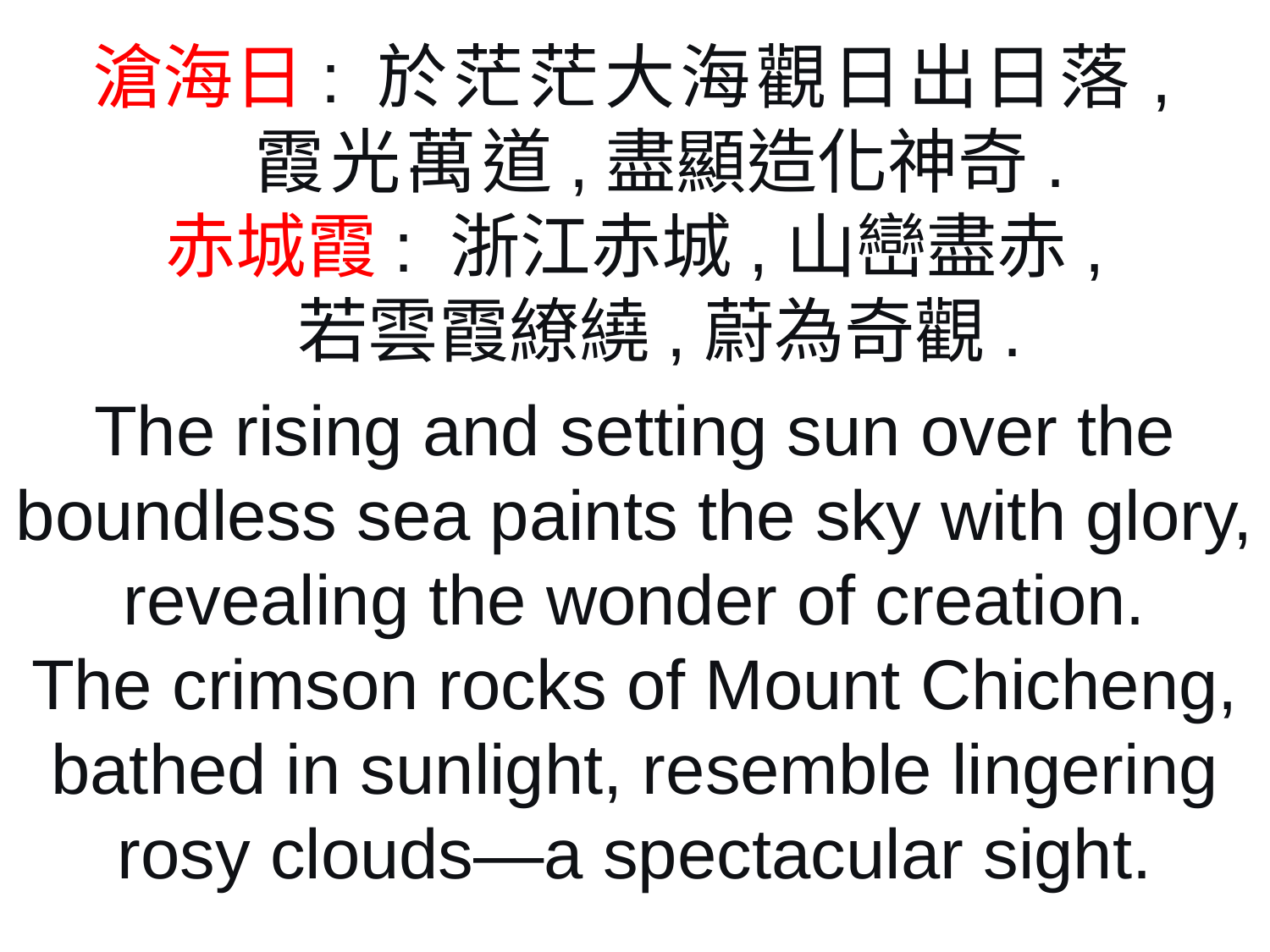

滄海日: 於茫茫大海觀日出日落,
霞光萬道,盡顯造化神奇.
赤城霞: 浙江赤城,山巒盡赤,
若雲霞繚繞,蔚為奇觀.
The rising and setting sun over the boundless sea paints the sky with glory, revealing the wonder of creation.
The crimson rocks of Mount Chicheng, bathed in sunlight, resemble lingering rosy clouds—a spectacular sight.